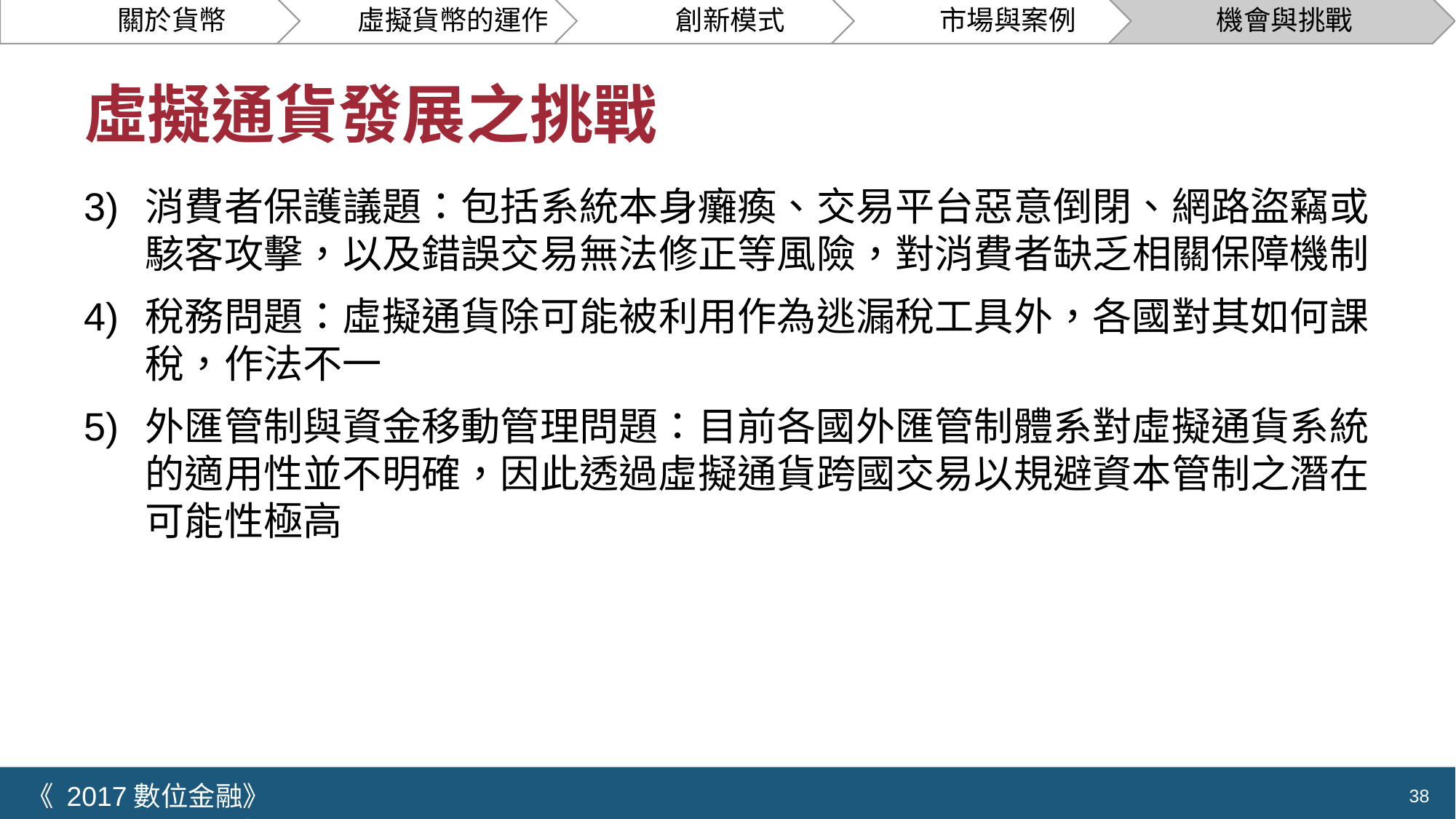

關於貨幣
虛擬貨幣的運作
創新模式
市場與案例
機會與挑戰
# 虛擬通貨發展之挑戰
消費者保護議題：包括系統本身癱瘓、交易平台惡意倒閉、網路盜竊或駭客攻擊，以及錯誤交易無法修正等風險，對消費者缺乏相關保障機制
稅務問題：虛擬通貨除可能被利用作為逃漏稅工具外，各國對其如何課稅，作法不一
外匯管制與資金移動管理問題：目前各國外匯管制體系對虛擬通貨系統的適用性並不明確，因此透過虛擬通貨跨國交易以規避資本管制之潛在可能性極高
《 2017數位金融》                                                                                                                                             	NCTU.IIM.IEBI Lab
38